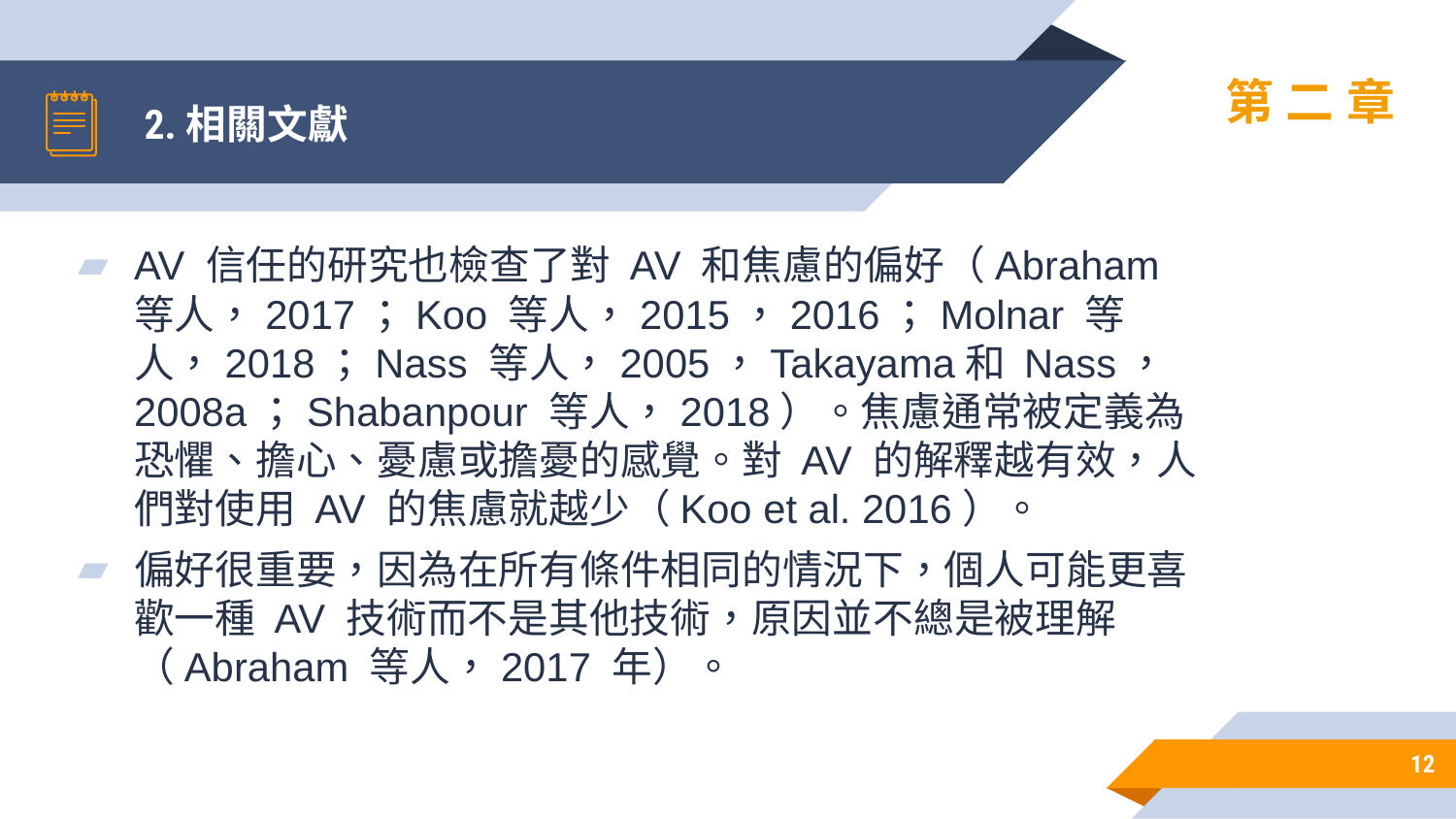

# 2.相關文獻
第二章

AV 信任的研究也檢查了對 AV 和焦慮的偏好（Abraham 等人，2017；Koo 等人，2015，2016；Molnar 等人，2018；Nass 等人，2005，Takayama和 Nass，2008a；Shabanpour 等人，2018）。焦慮通常被定義為恐懼、擔心、憂慮或擔憂的感覺。對 AV 的解釋越有效，人們對使用 AV 的焦慮就越少（Koo et al. 2016）。
偏好很重要，因為在所有條件相同的情況下，個人可能更喜歡一種 AV 技術而不是其他技術，原因並不總是被理解（Abraham 等人，2017 年）。

12